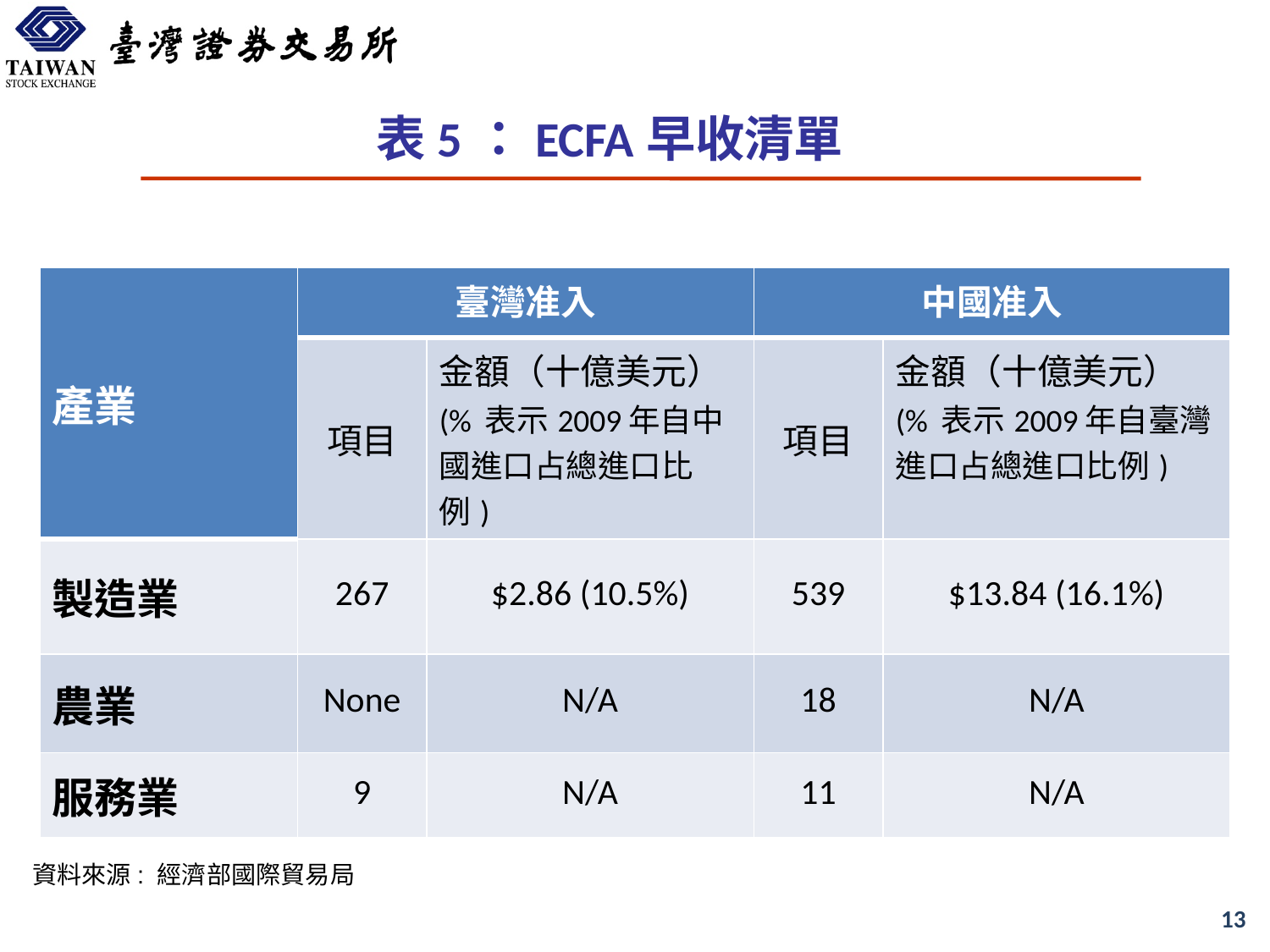

表5：ECFA早收清單
| 產業 | 臺灣准入 |  | 中國准入 |  |
| --- | --- | --- | --- | --- |
|  | 項目 | 金額（十億美元） (% 表示2009年自中國進口占總進口比例) | 項目 | 金額（十億美元） (% 表示2009年自臺灣進口占總進口比例) |
| 製造業 | 267 | $2.86 (10.5%) | 539 | $13.84 (16.1%) |
| 農業 | None | N/A | 18 | N/A |
| 服務業 | 9 | N/A | 11 | N/A |
資料來源: 經濟部國際貿易局
13